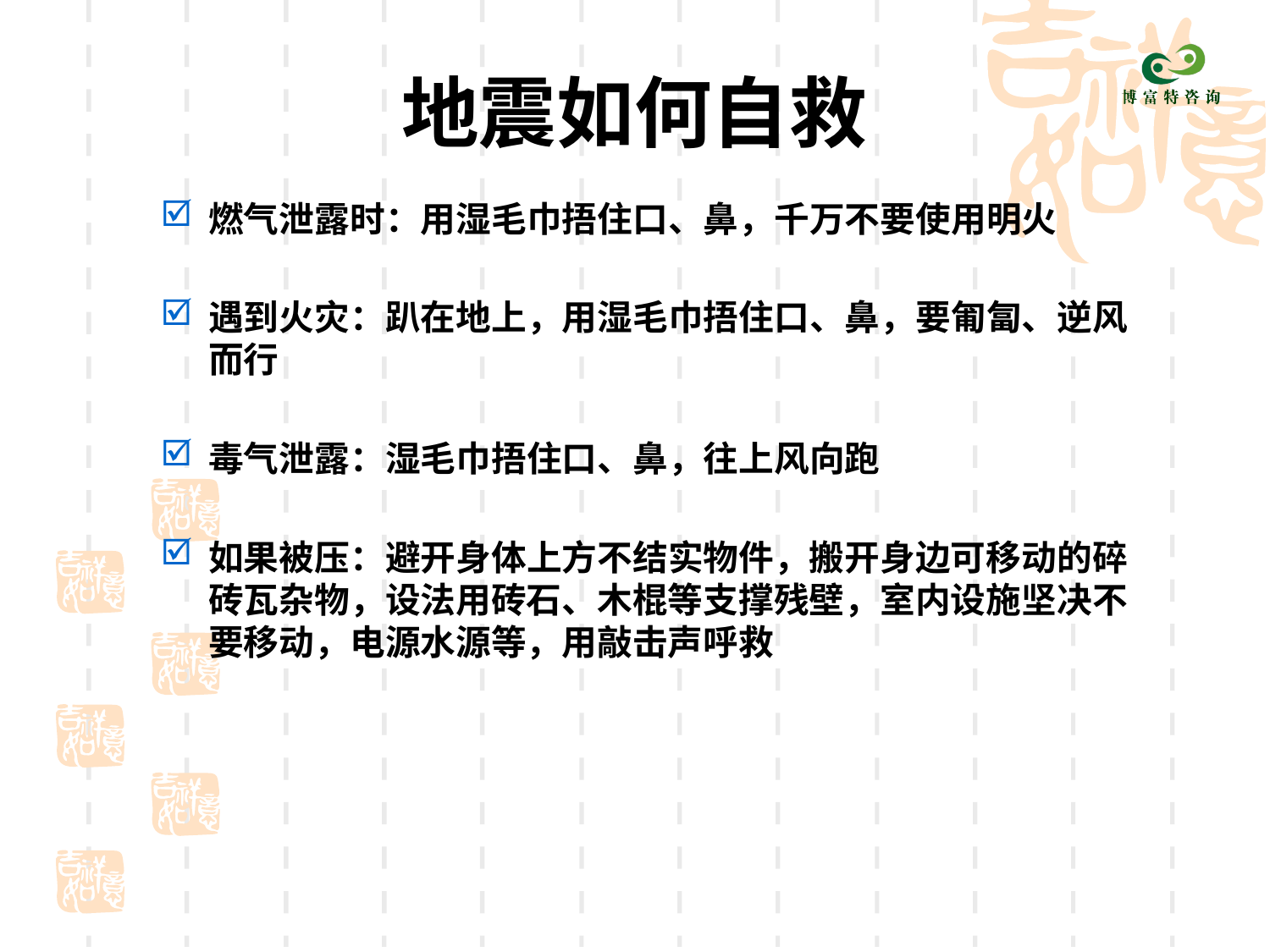

# 地震如何自救
燃气泄露时：用湿毛巾捂住口、鼻，千万不要使用明火

遇到火灾：趴在地上，用湿毛巾捂住口、鼻，要匍匐、逆风而行

毒气泄露：湿毛巾捂住口、鼻，往上风向跑

如果被压：避开身体上方不结实物件，搬开身边可移动的碎砖瓦杂物，设法用砖石、木棍等支撑残壁，室内设施坚决不要移动，电源水源等，用敲击声呼救

5